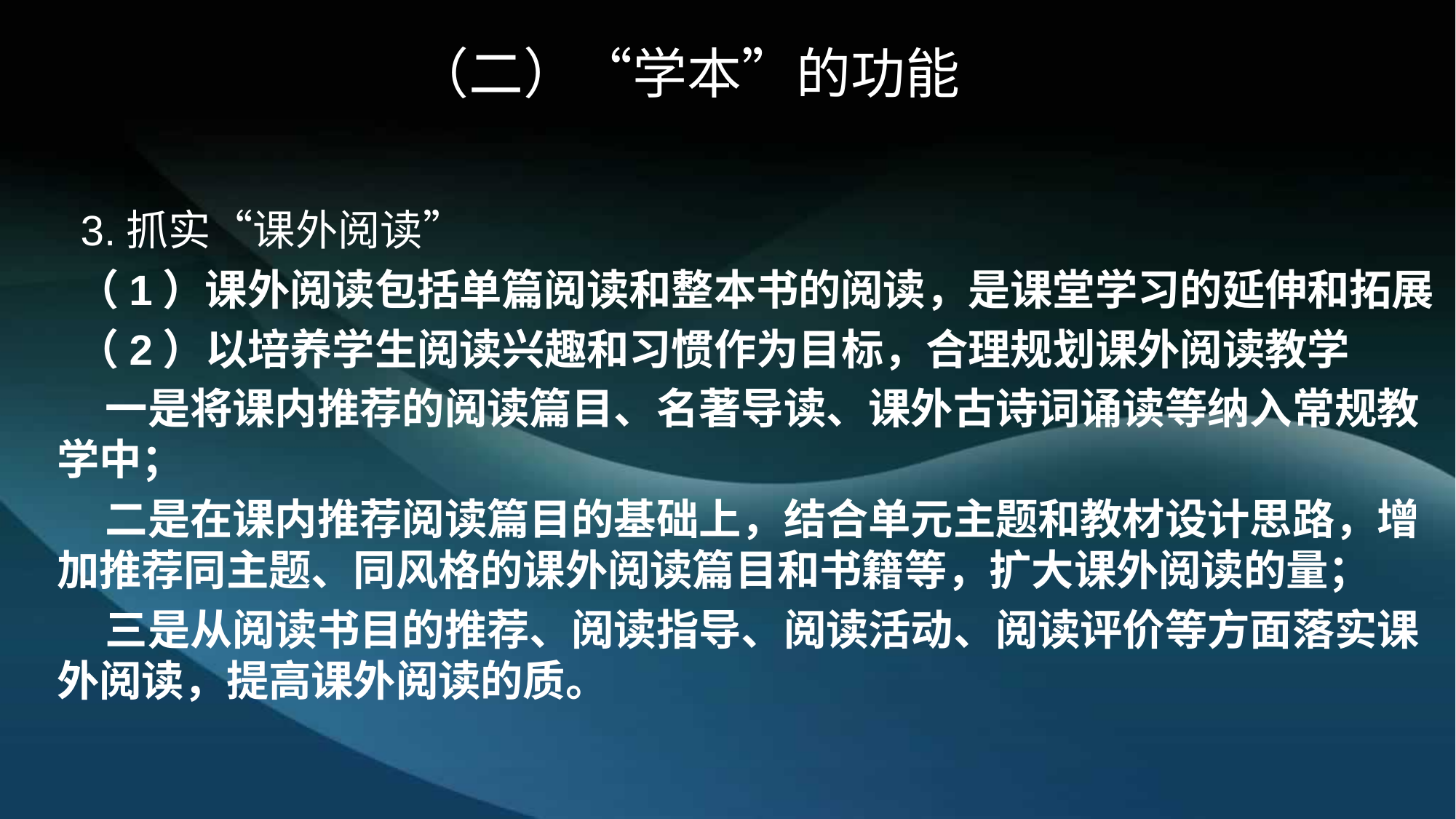

# （二）“学本”的功能

  3.抓实“课外阅读”
 （1）课外阅读包括单篇阅读和整本书的阅读，是课堂学习的延伸和拓展
 （2）以培养学生阅读兴趣和习惯作为目标，合理规划课外阅读教学
    一是将课内推荐的阅读篇目、名著导读、课外古诗词诵读等纳入常规教学中；
    二是在课内推荐阅读篇目的基础上，结合单元主题和教材设计思路，增加推荐同主题、同风格的课外阅读篇目和书籍等，扩大课外阅读的量；
    三是从阅读书目的推荐、阅读指导、阅读活动、阅读评价等方面落实课外阅读，提高课外阅读的质。